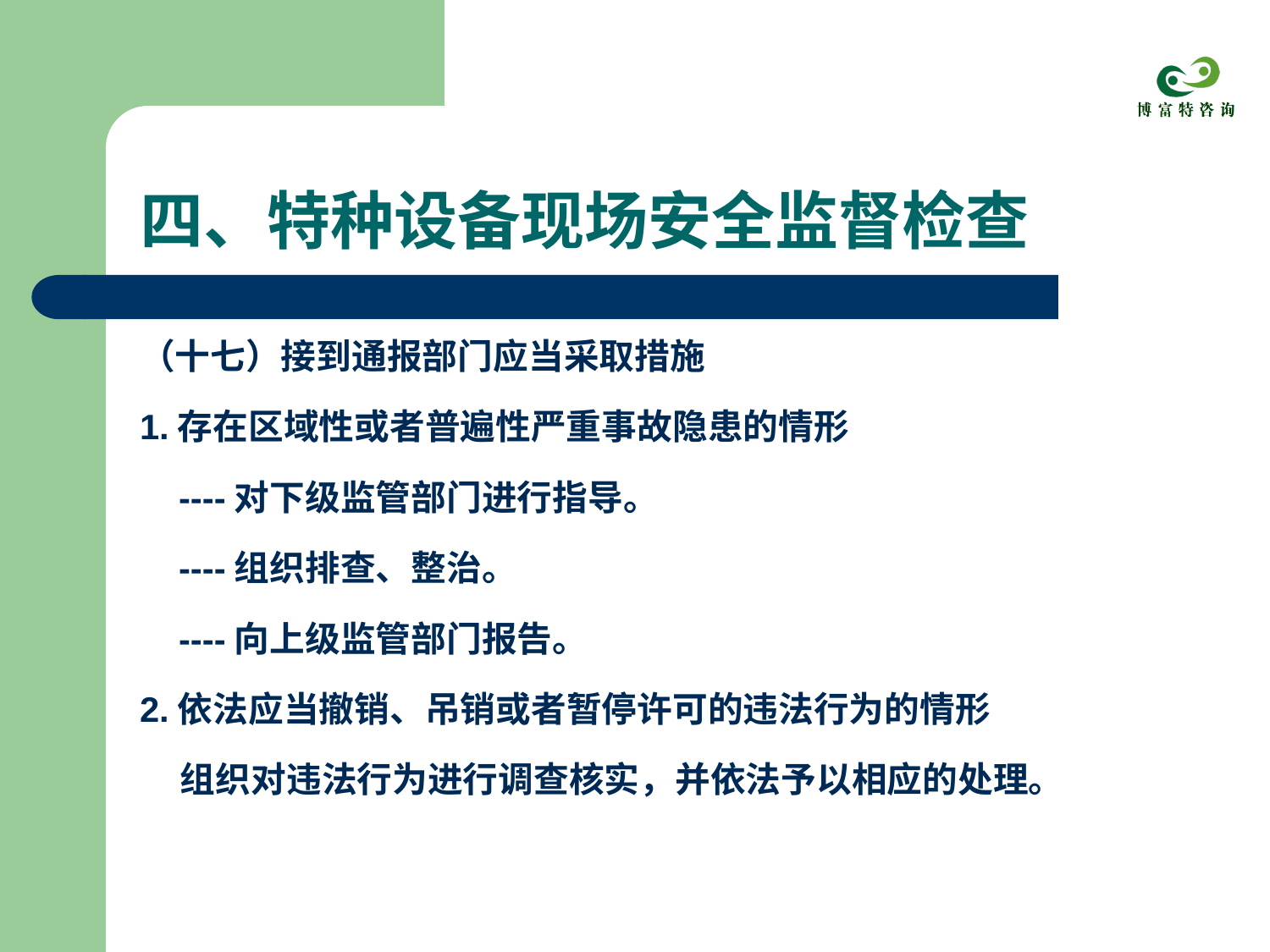

# 四、特种设备现场安全监督检查
（十七）接到通报部门应当采取措施
1.存在区域性或者普遍性严重事故隐患的情形
    ----对下级监管部门进行指导。
    ----组织排查、整治。
    ----向上级监管部门报告。
2.依法应当撤销、吊销或者暂停许可的违法行为的情形
    组织对违法行为进行调查核实，并依法予以相应的处理。